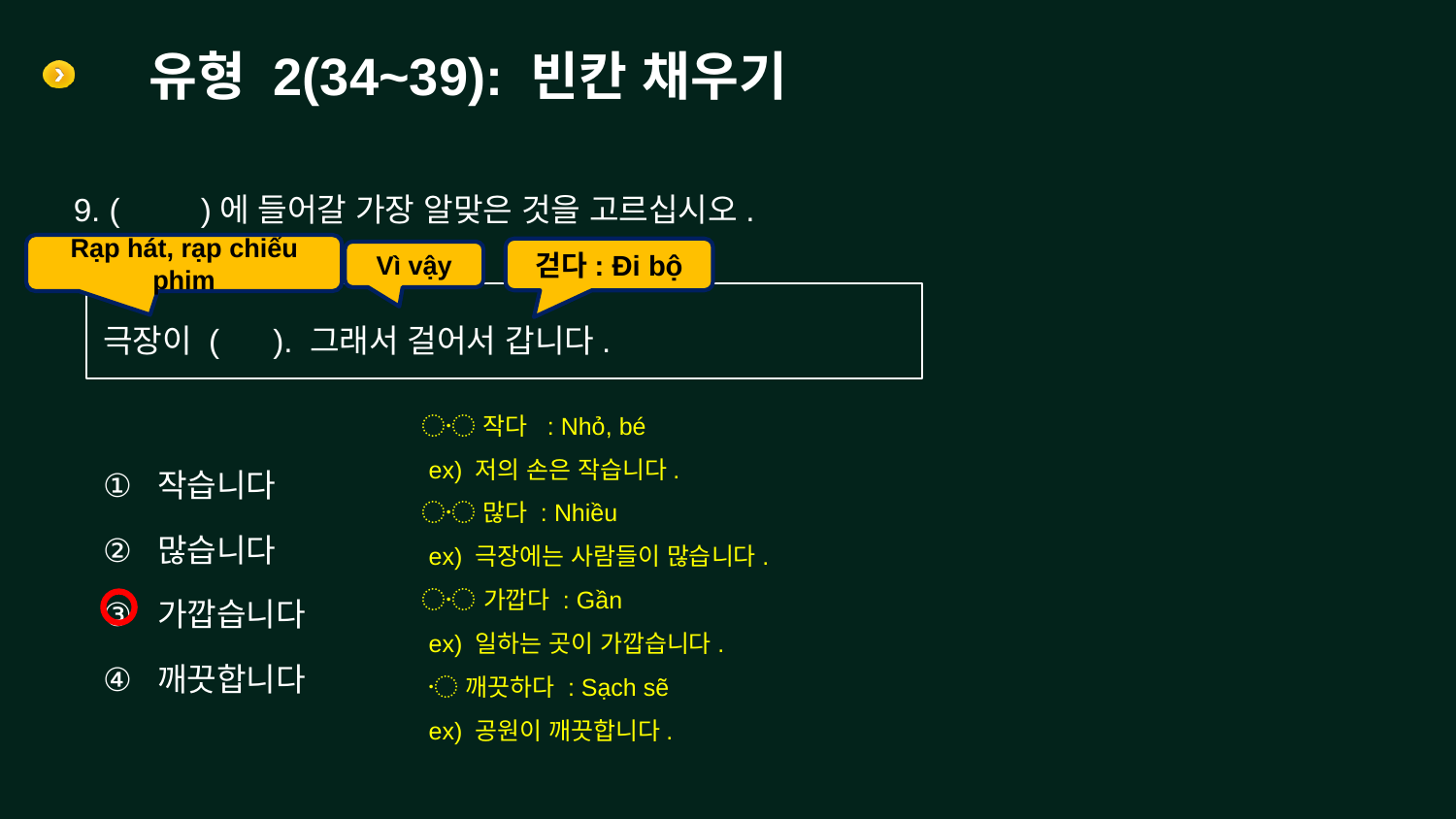

# 유형 2(34~39): 빈칸 채우기
9. (         )에 들어갈 가장 알맞은 것을 고르십시오.
Rạp hát, rạp chiếu phim
걷다: Đi bộ
Vì vậy
극장이 (      ). 그래서 걸어서 갑니다.
〮 작다  : Nhỏ, bé
 ex) 저의 손은 작습니다.
〮 많다 : Nhiều
 ex) 극장에는 사람들이 많습니다.
〮 가깝다 : Gần
 ex) 일하는 곳이 가깝습니다.
 〮 깨끗하다 : Sạch sẽ
 ex) 공원이 깨끗합니다.
작습니다
많습니다
가깝습니다
깨끗합니다